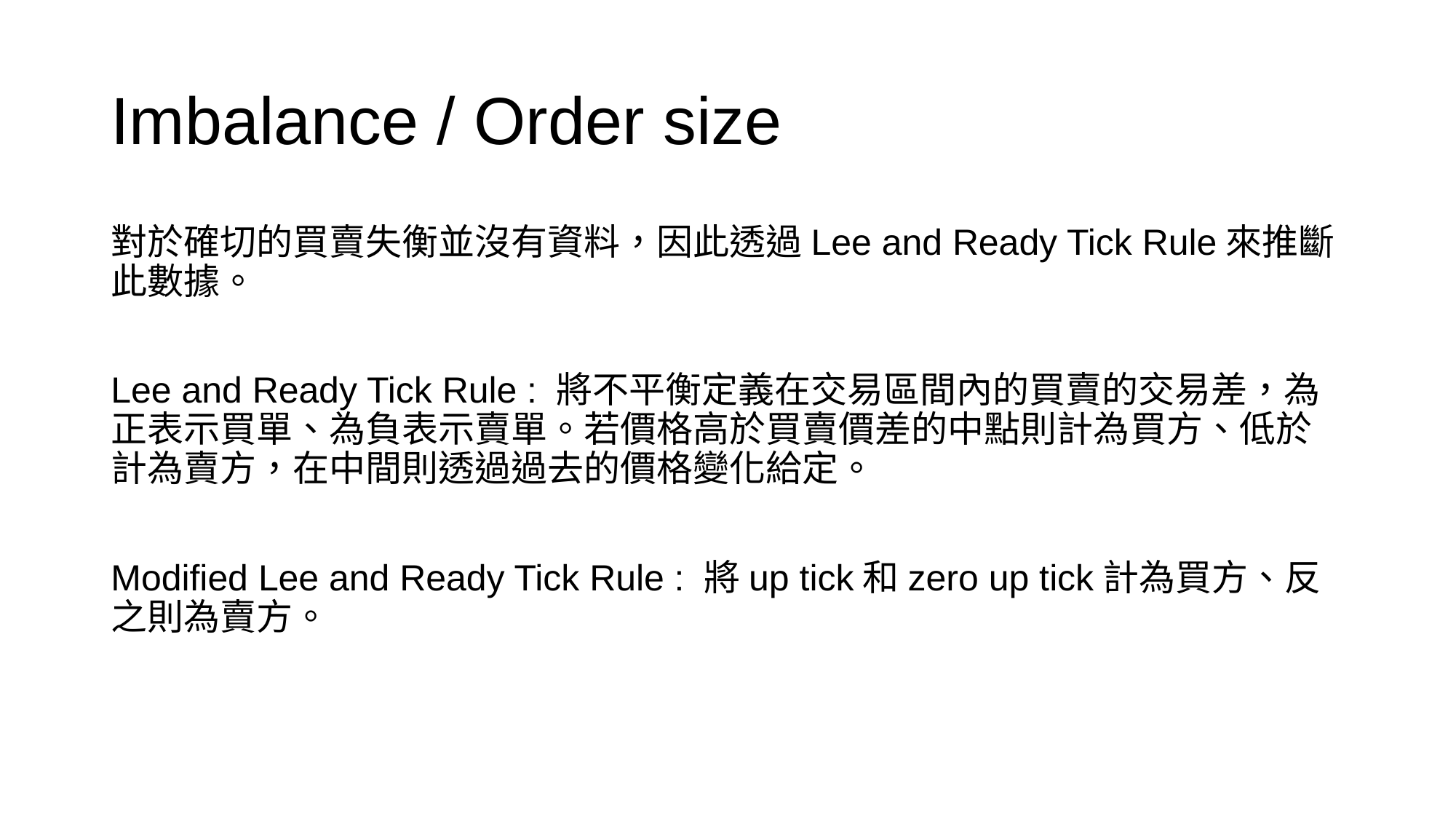

# Imbalance / Order size
對於確切的買賣失衡並沒有資料，因此透過Lee and Ready Tick Rule來推斷此數據。

Lee and Ready Tick Rule : 將不平衡定義在交易區間內的買賣的交易差，為正表示買單、為負表示賣單。若價格高於買賣價差的中點則計為買方、低於計為賣方，在中間則透過過去的價格變化給定。

Modified Lee and Ready Tick Rule : 將up tick和zero up tick計為買方、反之則為賣方。